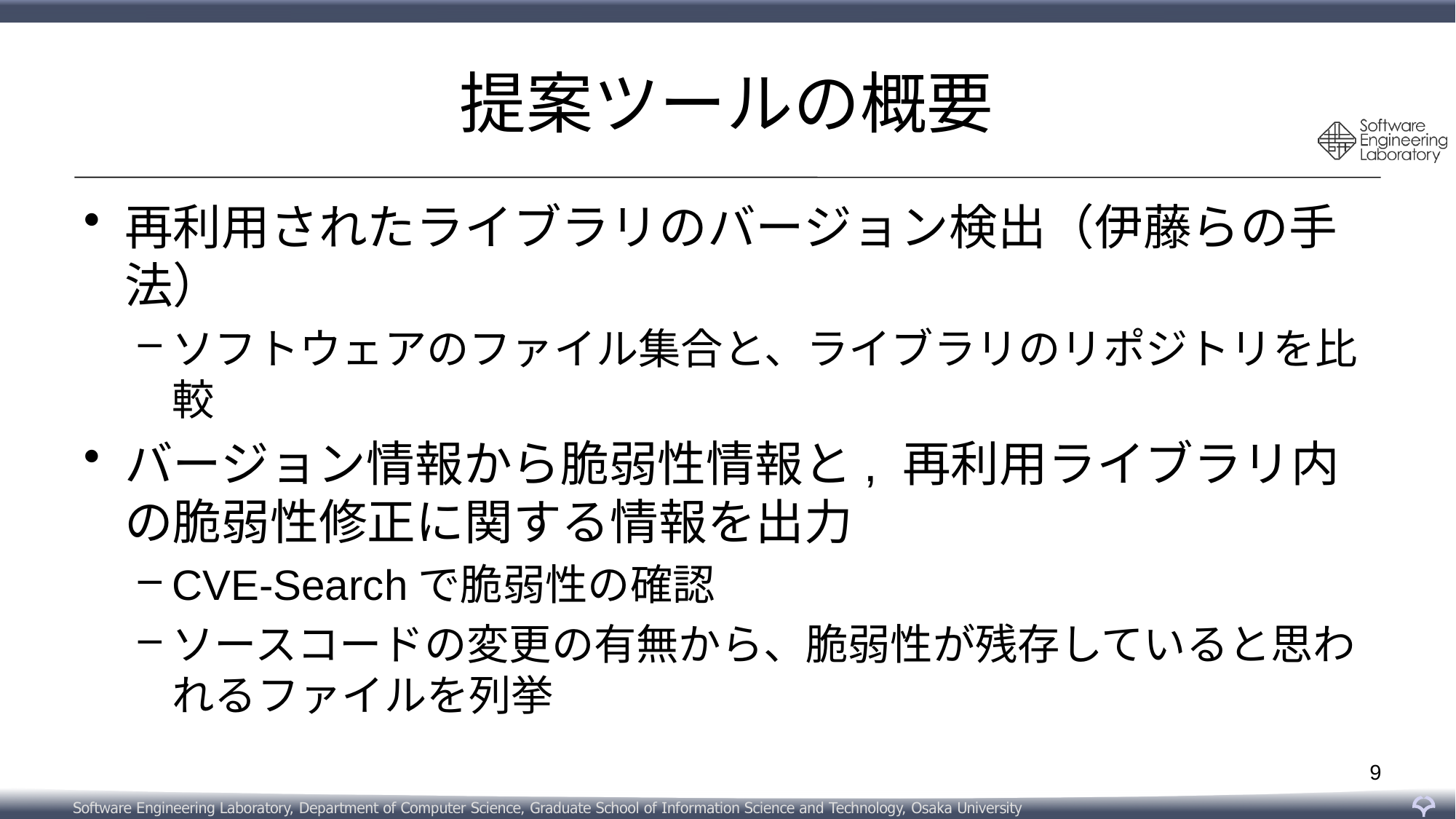

# 提案ツールの概要
再利用されたライブラリのバージョン検出（伊藤らの手法）
ソフトウェアのファイル集合と、ライブラリのリポジトリを比較
バージョン情報から脆弱性情報と, 再利用ライブラリ内の脆弱性修正に関する情報を出力
CVE-Searchで脆弱性の確認
ソースコードの変更の有無から、脆弱性が残存していると思われるファイルを列挙
9